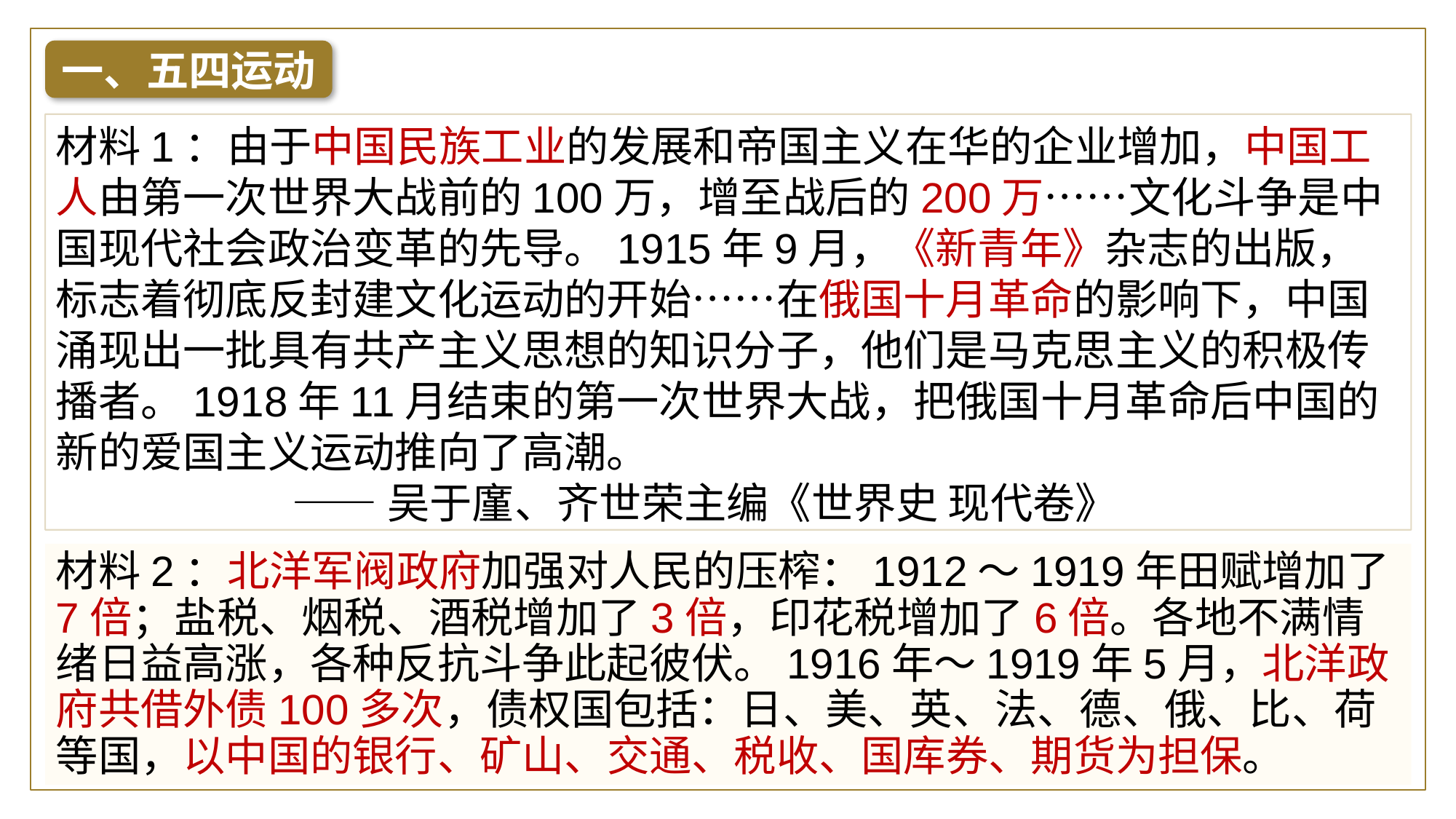

一、五四运动
材料1：由于中国民族工业的发展和帝国主义在华的企业增加，中国工人由第一次世界大战前的100万，增至战后的200万……文化斗争是中国现代社会政治变革的先导。1915年9月，《新青年》杂志的出版，标志着彻底反封建文化运动的开始……在俄国十月革命的影响下，中国涌现出一批具有共产主义思想的知识分子，他们是马克思主义的积极传播者。1918年11月结束的第一次世界大战，把俄国十月革命后中国的新的爱国主义运动推向了高潮。
                         ——吴于廑、齐世荣主编《世界史 现代卷》
材料2：北洋军阀政府加强对人民的压榨：1912～1919年田赋增加了7倍；盐税、烟税、酒税增加了3倍，印花税增加了6倍。各地不满情绪日益高涨，各种反抗斗争此起彼伏。1916年～1919年5月，北洋政府共借外债100多次，债权国包括：日、美、英、法、德、俄、比、荷等国，以中国的银行、矿山、交通、税收、国库券、期货为担保。